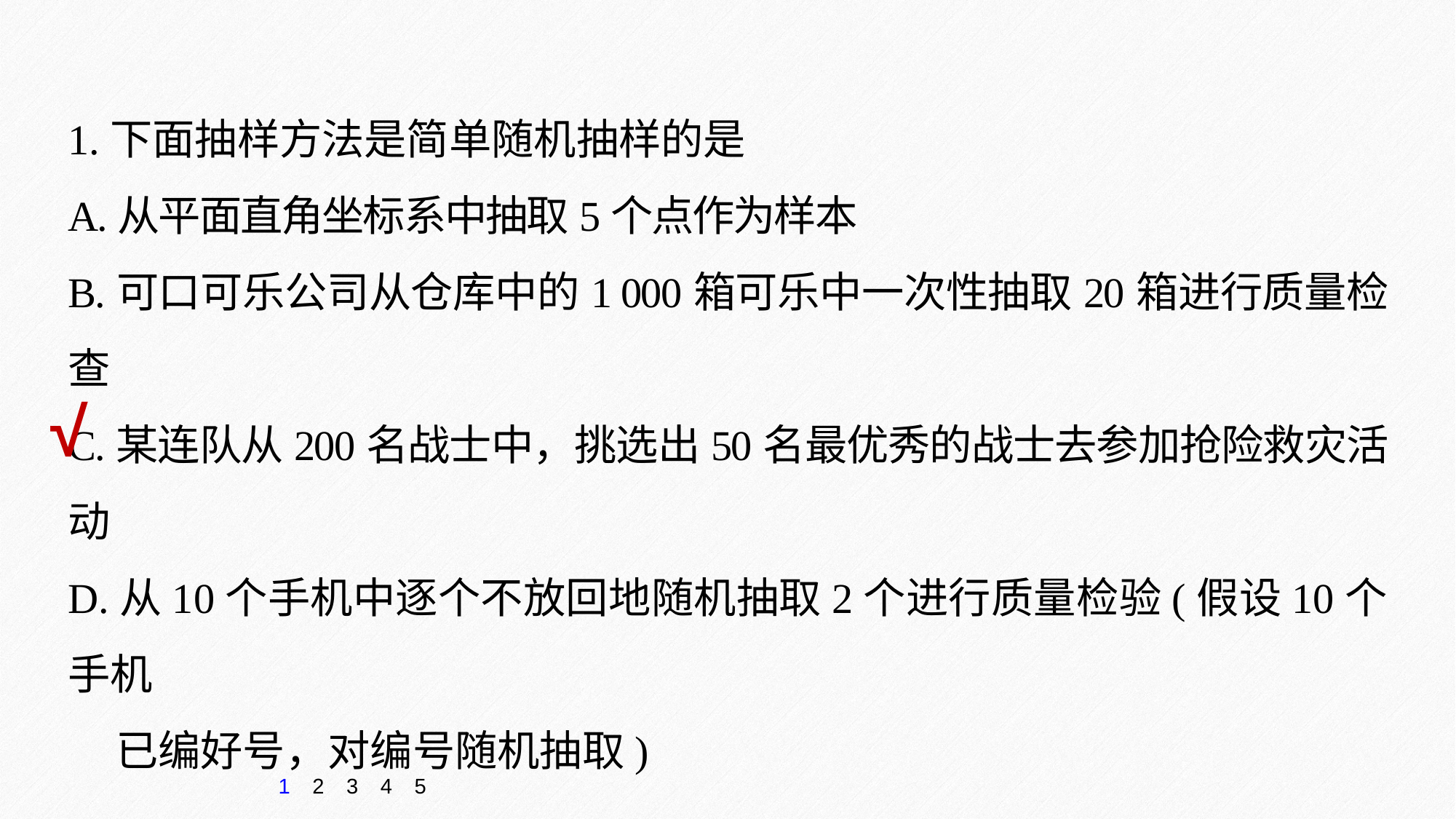

1.下面抽样方法是简单随机抽样的是
A.从平面直角坐标系中抽取5个点作为样本
B.可口可乐公司从仓库中的1 000箱可乐中一次性抽取20箱进行质量检查
C.某连队从200名战士中，挑选出50名最优秀的战士去参加抢险救灾活动
D.从10个手机中逐个不放回地随机抽取2个进行质量检验(假设10个手机
    已编好号，对编号随机抽取)
√
1
2
3
4
5